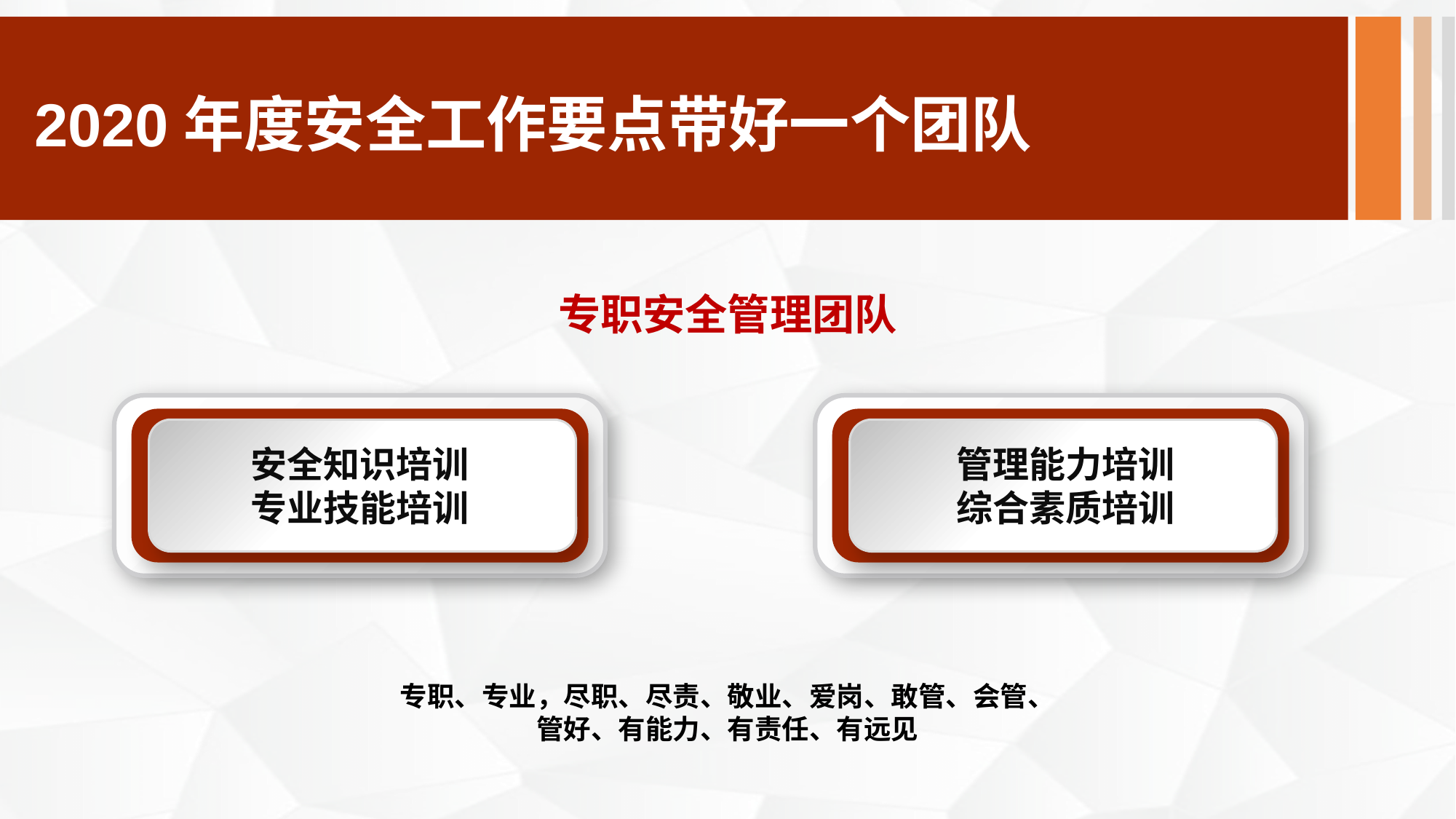

2020年度安全工作要点带好一个团队
专职安全管理团队

安全知识培训
专业技能培训
管理能力培训
综合素质培训
专职、专业，尽职、尽责、敬业、爱岗、敢管、会管、管好、有能力、有责任、有远见